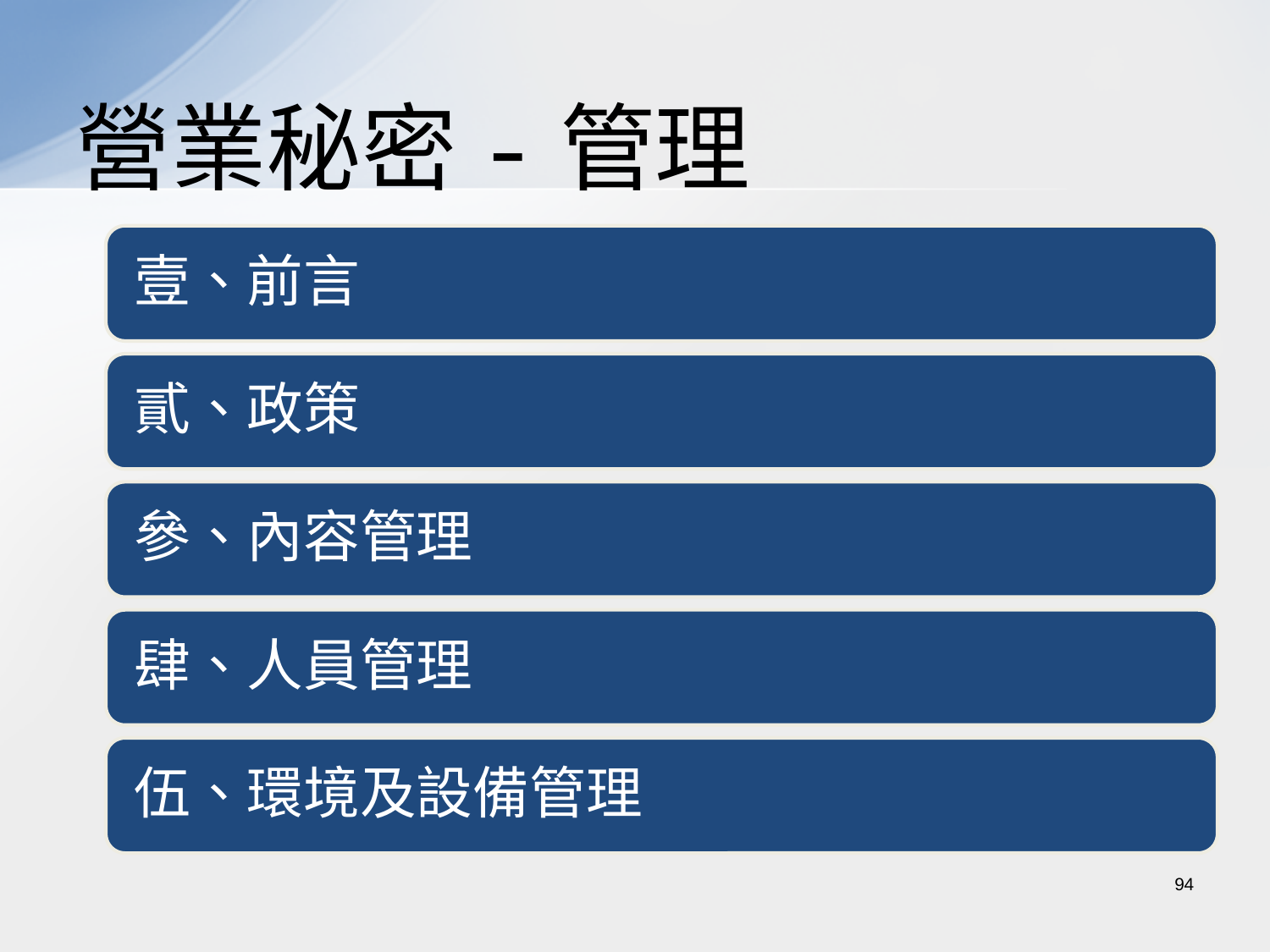

# 營業秘密-管理
壹、前言
貳、政策
參、內容管理
肆、人員管理
伍、環境及設備管理
94